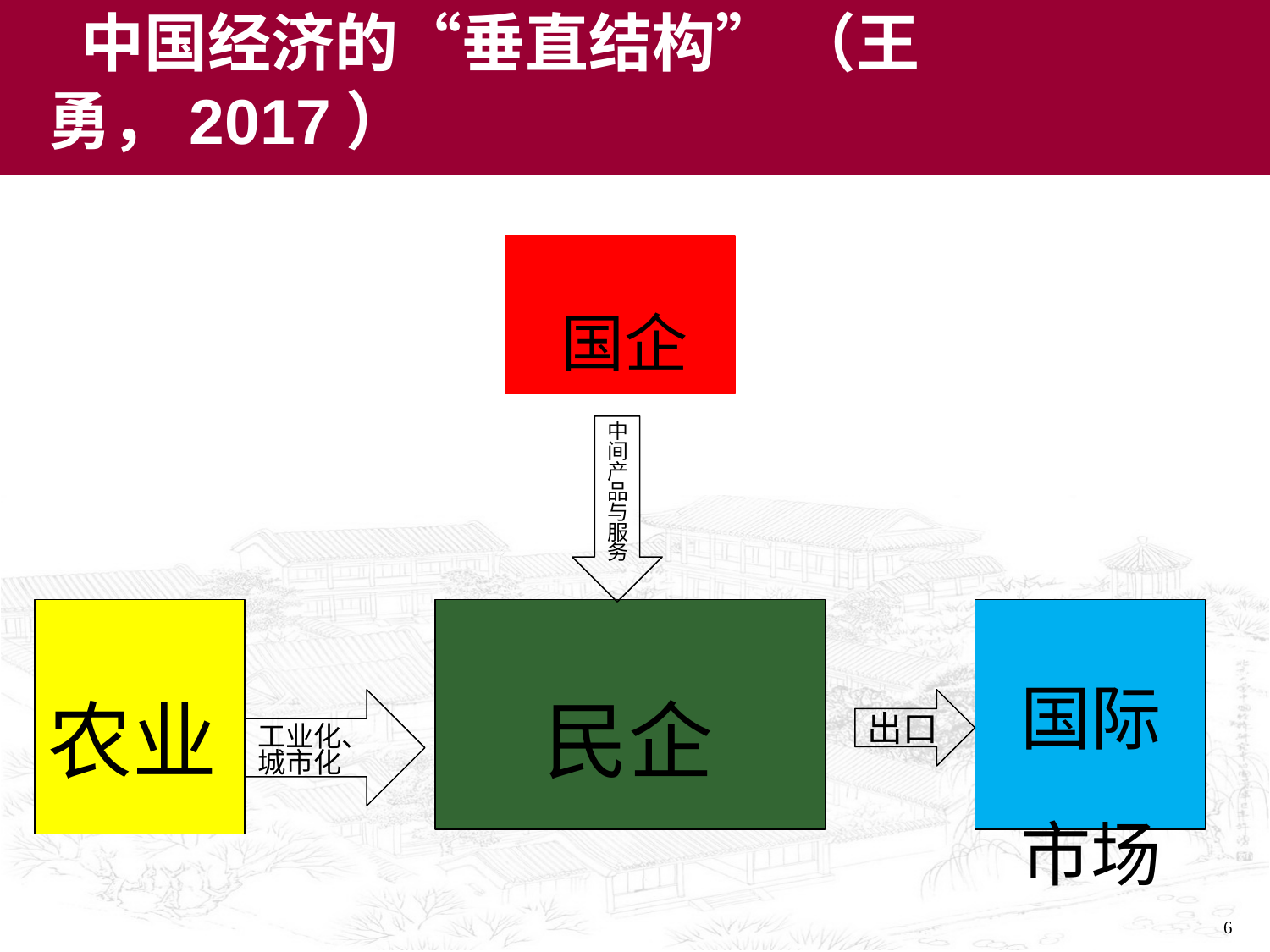

# 中国经济的“垂直结构” （王勇，2017）

  国企
中间产品与服务

农业

    民企

 国际
 市场
工业化、城市化
出口
6